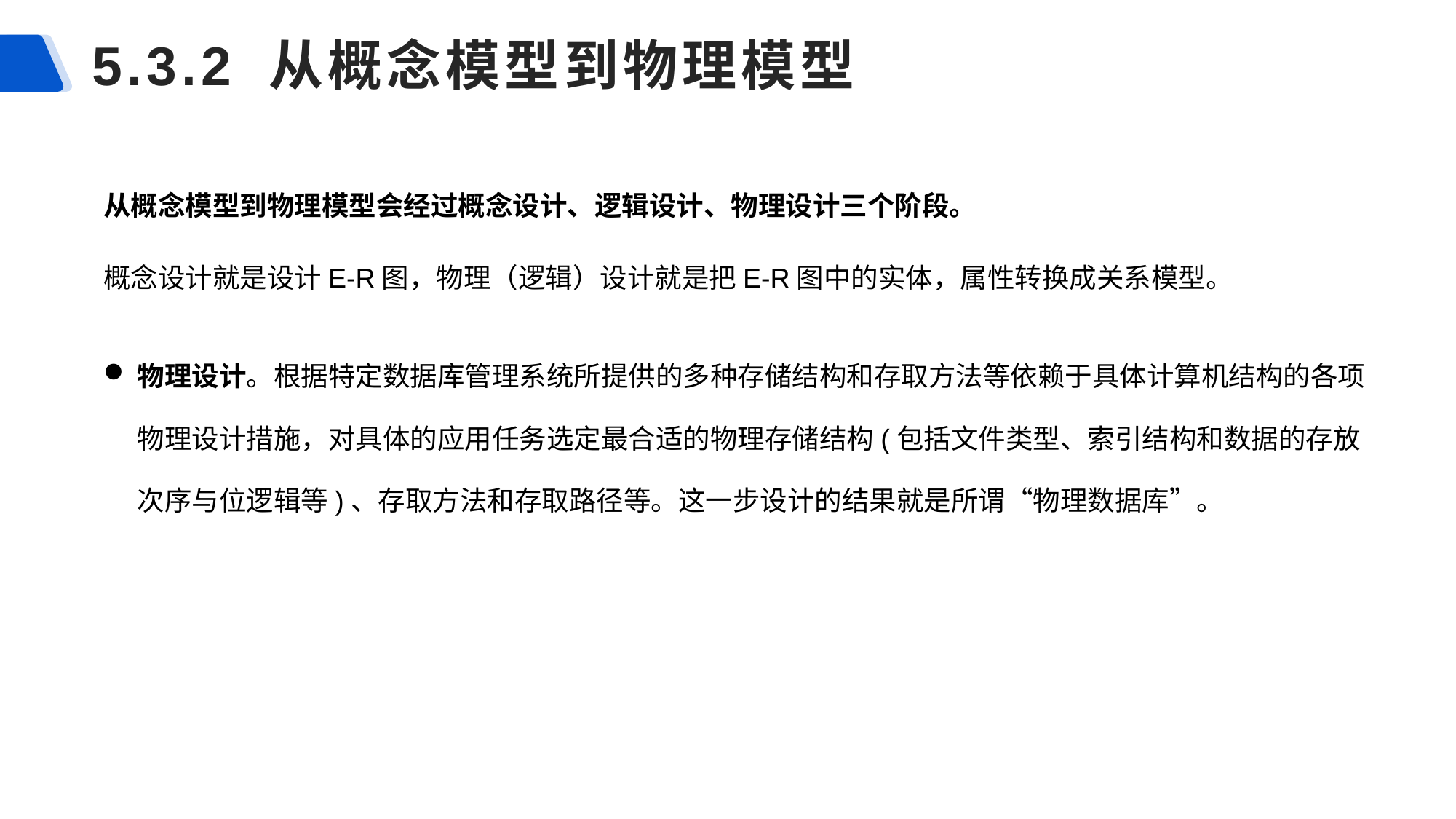

# 5.3.2 从概念模型到物理模型
从概念模型到物理模型会经过概念设计、逻辑设计、物理设计三个阶段。

概念设计就是设计E-R图，物理（逻辑）设计就是把E-R图中的实体，属性转换成关系模型。

物理设计。根据特定数据库管理系统所提供的多种存储结构和存取方法等依赖于具体计算机结构的各项物理设计措施，对具体的应用任务选定最合适的物理存储结构(包括文件类型、索引结构和数据的存放次序与位逻辑等)、存取方法和存取路径等。这一步设计的结果就是所谓“物理数据库”。